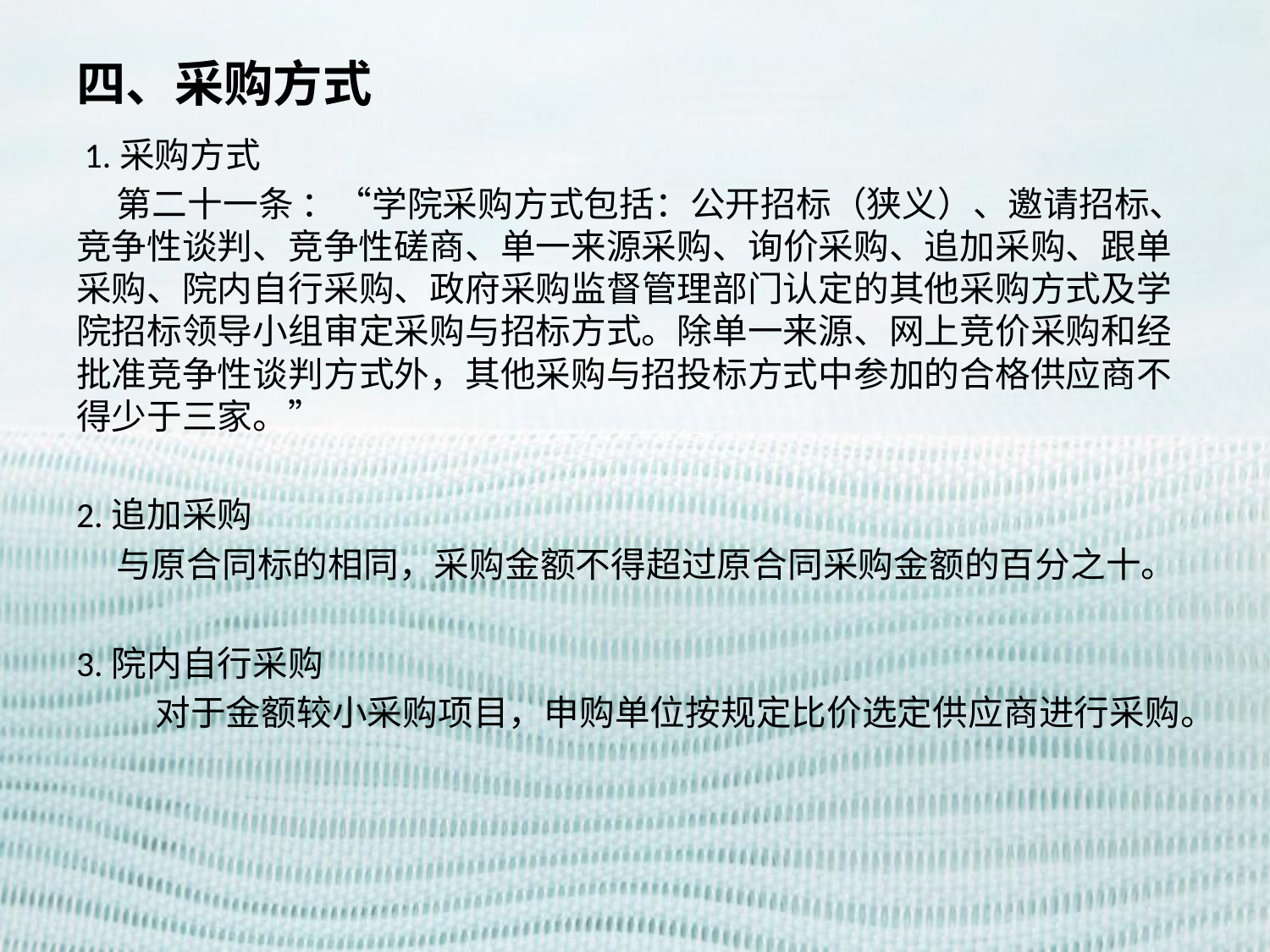

# 四、采购方式
 1.采购方式
    第二十一条 ：“学院采购方式包括：公开招标（狭义）、邀请招标、竞争性谈判、竞争性磋商、单一来源采购、询价采购、追加采购、跟单采购、院内自行采购、政府采购监督管理部门认定的其他采购方式及学院招标领导小组审定采购与招标方式。除单一来源、网上竞价采购和经批准竞争性谈判方式外，其他采购与招投标方式中参加的合格供应商不得少于三家。”

2.追加采购
    与原合同标的相同，采购金额不得超过原合同采购金额的百分之十。

3.院内自行采购
         对于金额较小采购项目，申购单位按规定比价选定供应商进行采购。